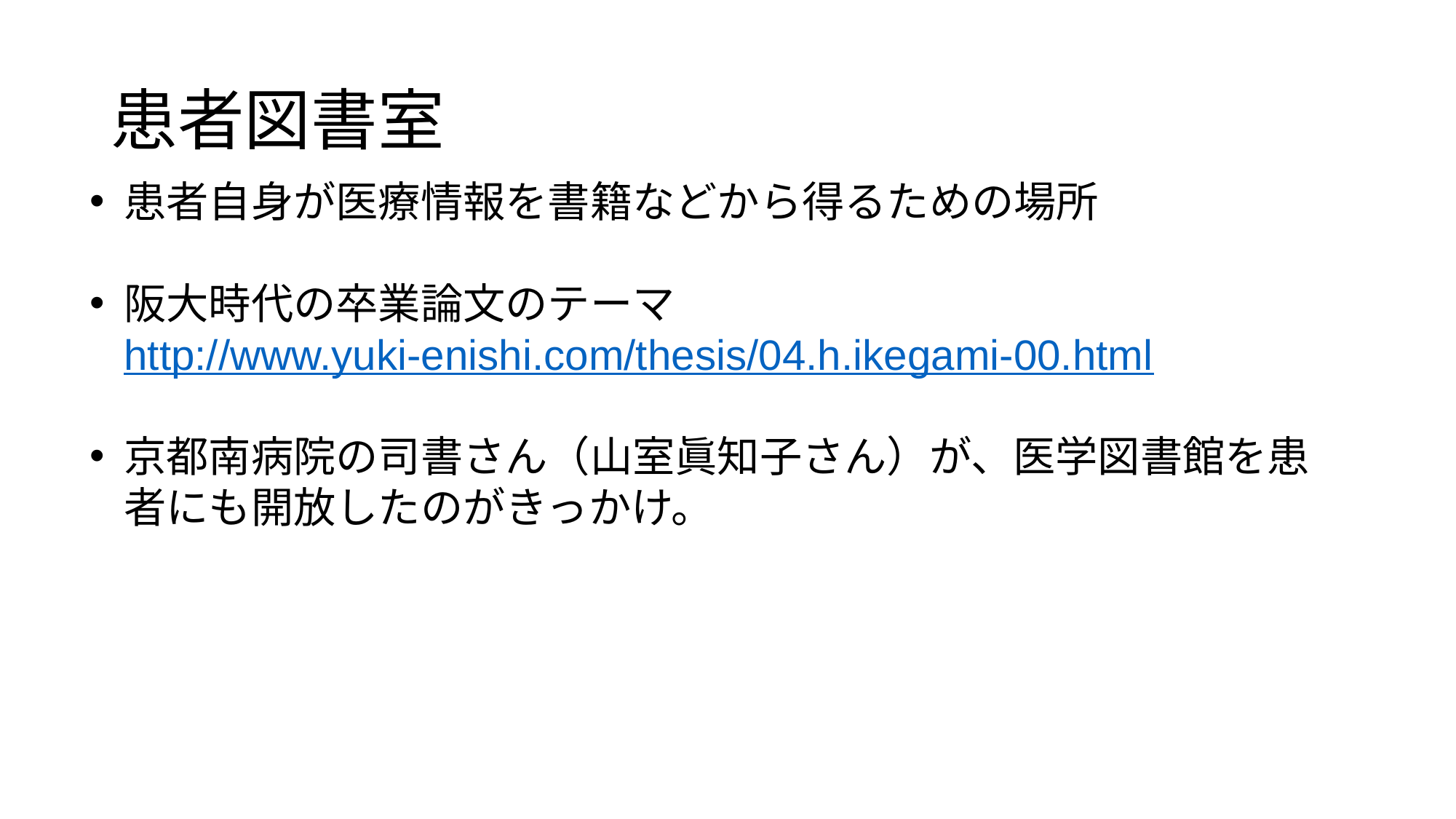

# 患者図書室
患者自身が医療情報を書籍などから得るための場所

阪大時代の卒業論文のテーマ
http://www.yuki-enishi.com/thesis/04.h.ikegami-00.html

京都南病院の司書さん（山室眞知子さん）が、医学図書館を患者にも開放したのがきっかけ。